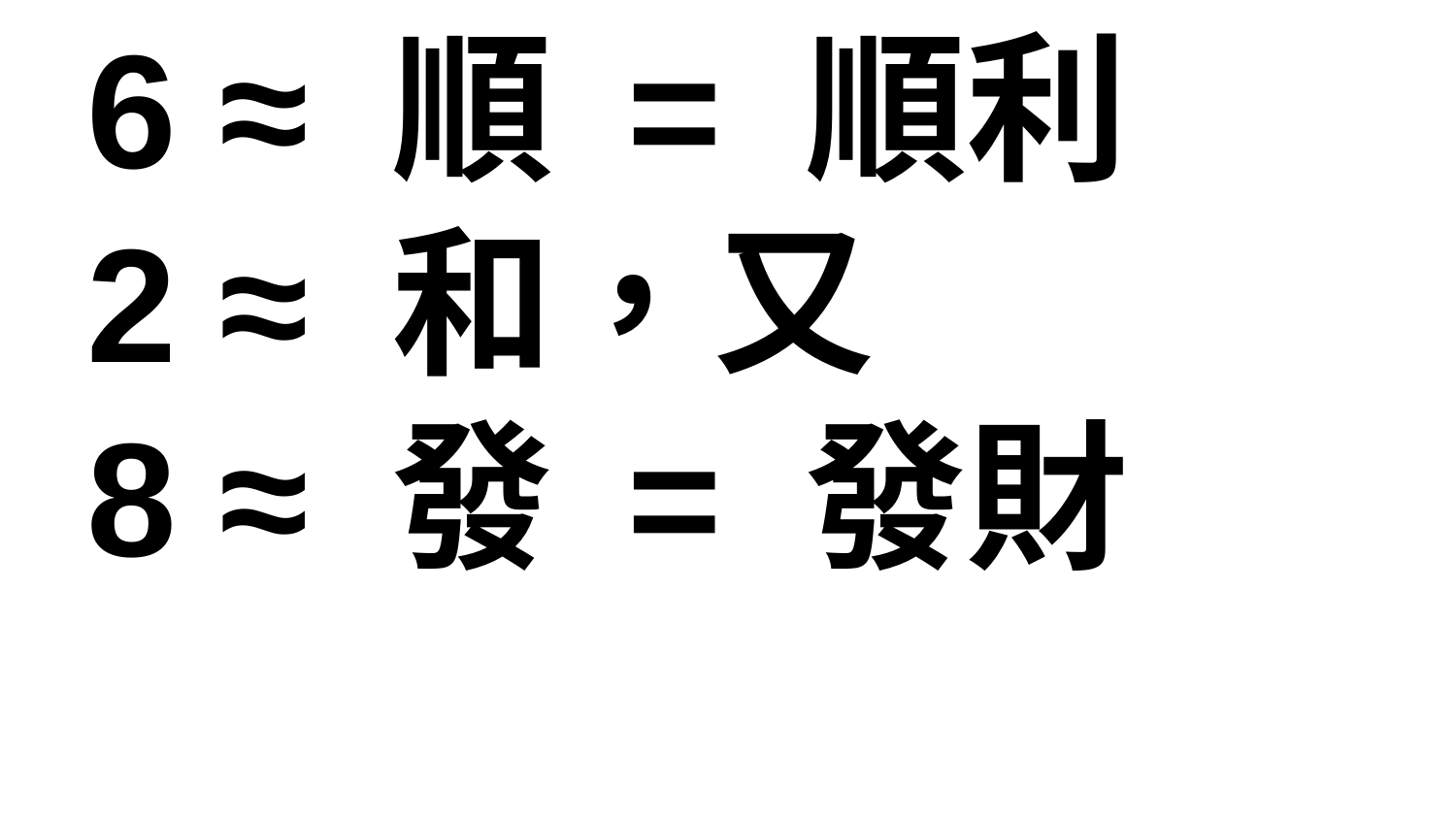

6 ≈ 順 = 順利
2 ≈ 和，又
8 ≈ 發 = 發財